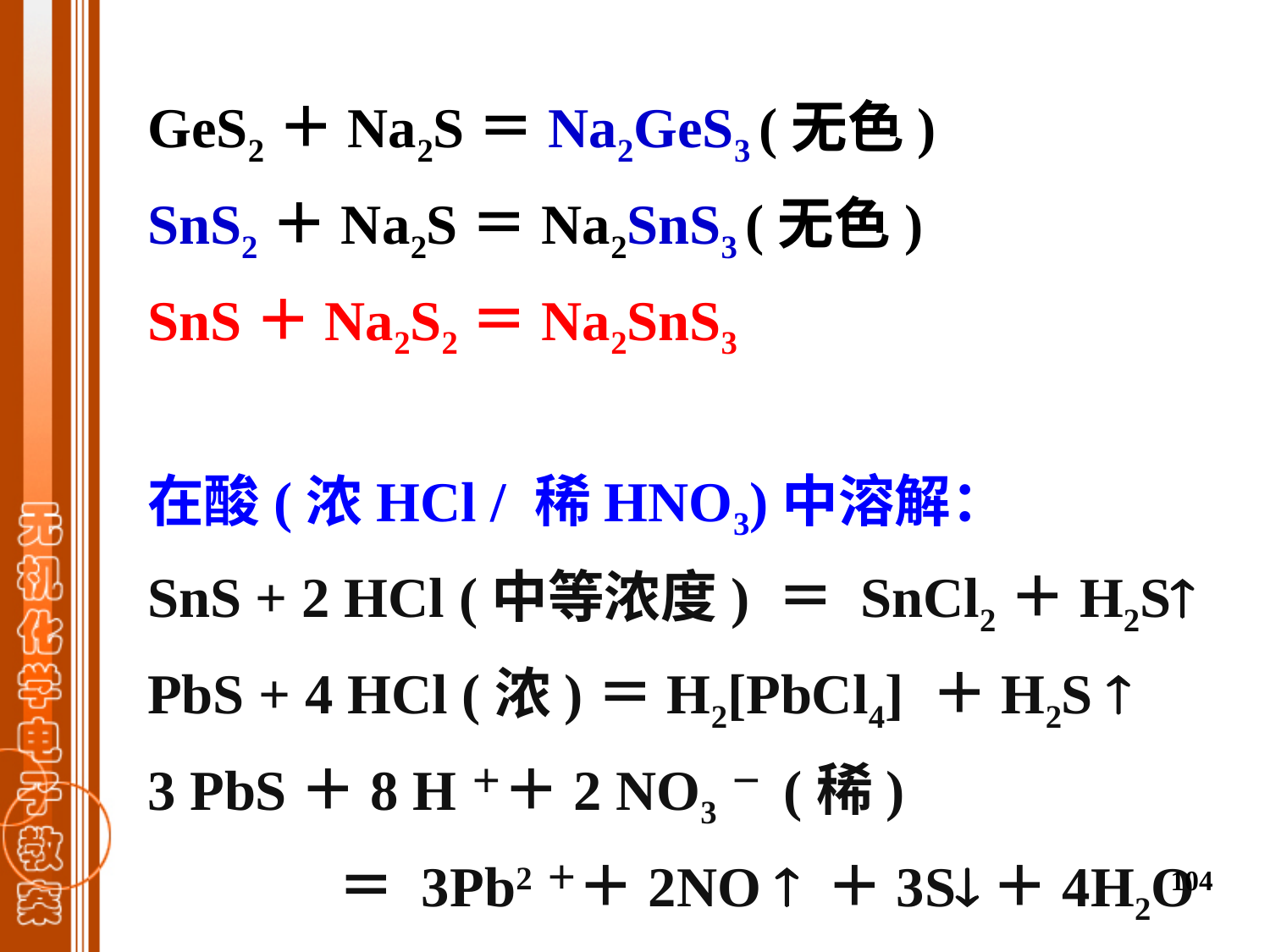

GeS2＋Na2S＝Na2GeS3 (无色)
SnS2＋Na2S＝Na2SnS3 (无色)
SnS＋Na2S2＝Na2SnS3

在酸(浓HCl / 稀HNO3)中溶解：
SnS + 2 HCl (中等浓度) ＝ SnCl2＋H2S↑
PbS + 4 HCl (浓)＝H2[PbCl4] ＋H2S ↑
3 PbS＋8 H＋＋2 NO3－ (稀)
                        ＝ 3Pb2＋＋2NO ↑ ＋3S↓＋4H2O
104